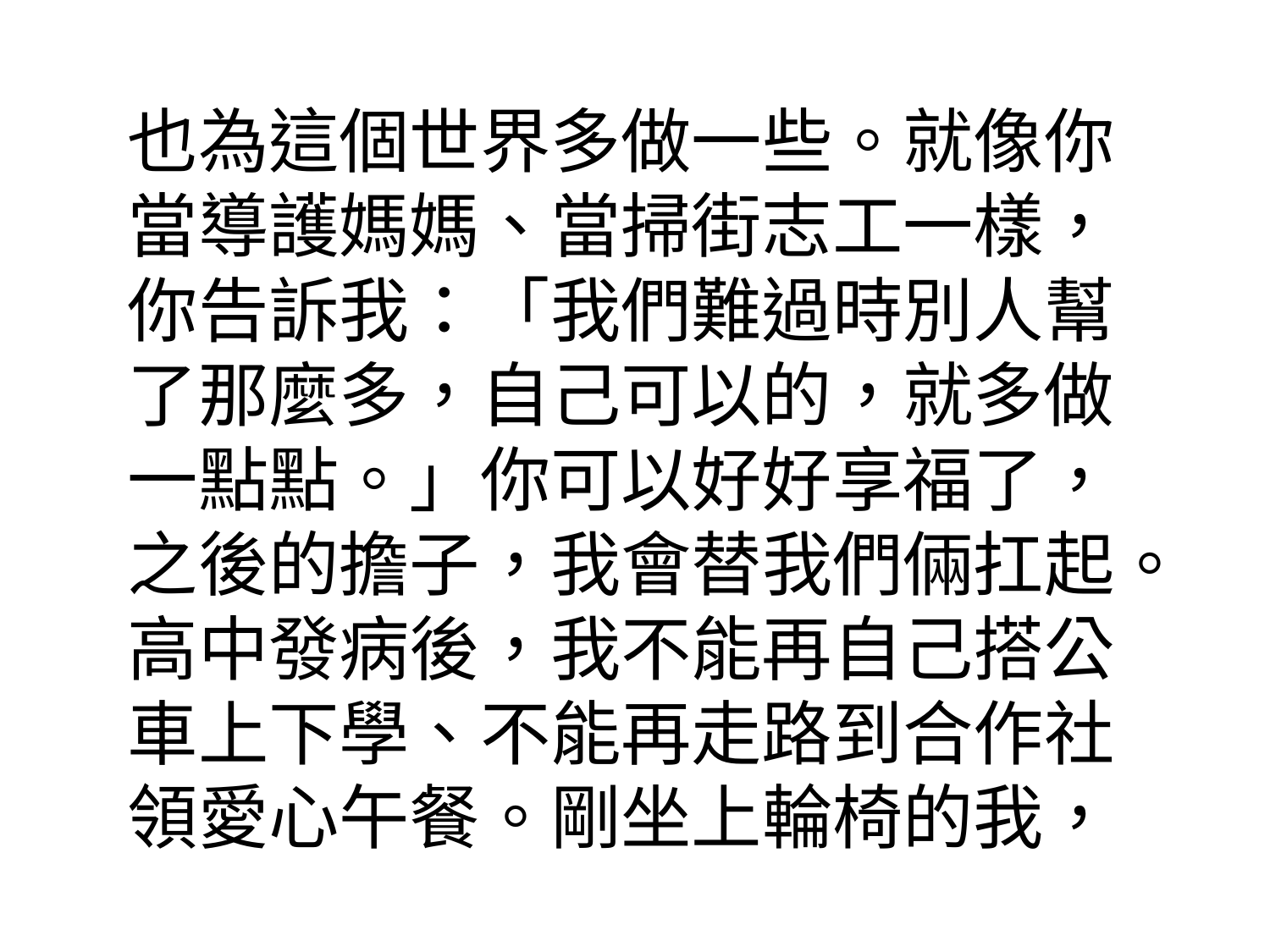

也為這個世界多做一些。就像你當導護媽媽、當掃街志工一樣，你告訴我：「我們難過時別人幫了那麼多，自己可以的，就多做一點點。」你可以好好享福了，之後的擔子，我會替我們倆扛起。高中發病後，我不能再自己搭公車上下學、不能再走路到合作社領愛心午餐。剛坐上輪椅的我，